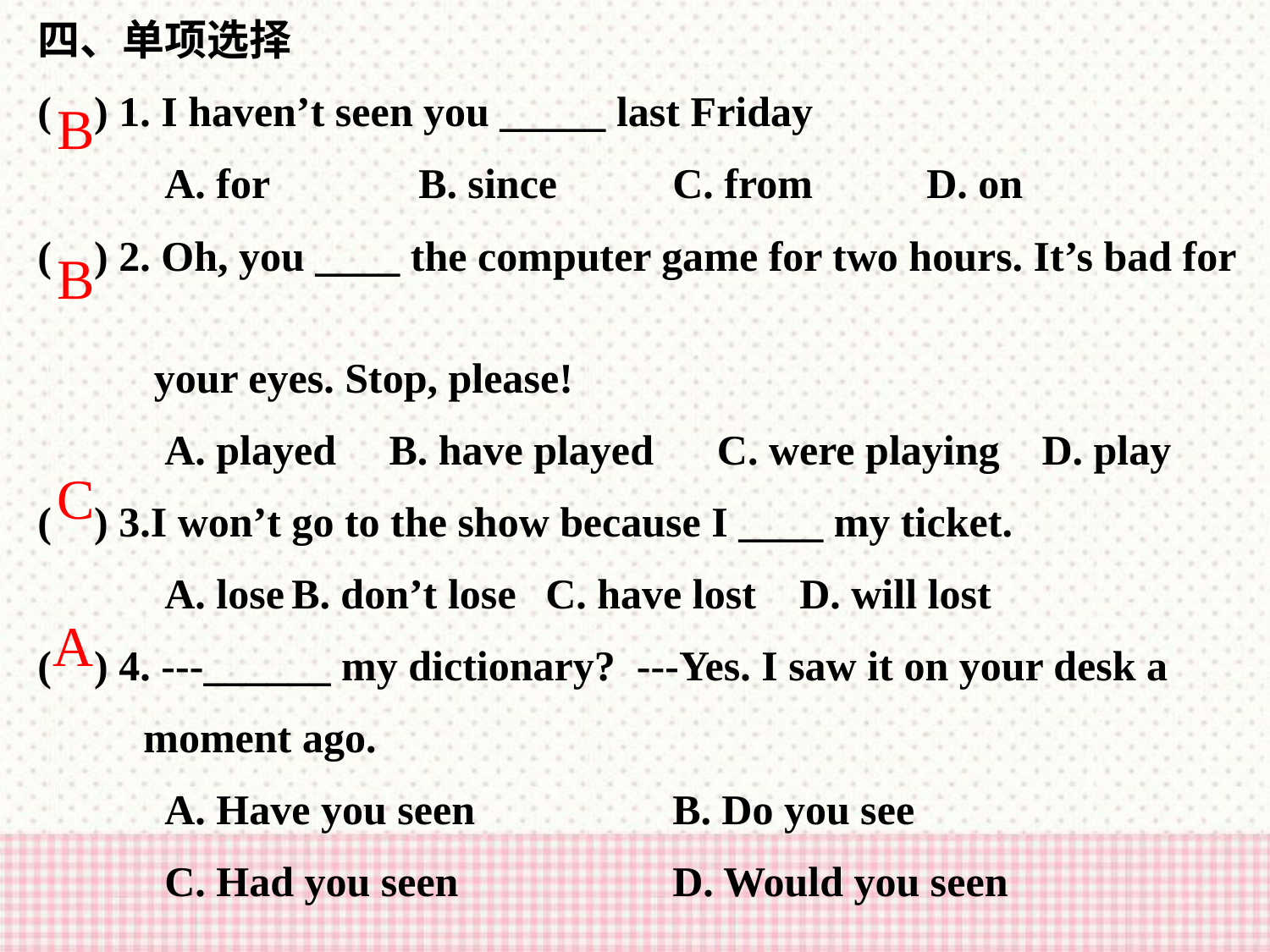

四、单项选择
(    ) 1. I haven’t seen you _____ last Friday
	A. for		B. since	C. from	D. on
(    ) 2. Oh, you ____ the computer game for two hours. It’s bad for
           your eyes. Stop, please!
	A. played     B. have played      C. were playing    D. play
(    ) 3.I won’t go to the show because I ____ my ticket.
	A. lose	B. don’t lose	C. have lost	D. will lost
(    ) 4. ---______ my dictionary?  ---Yes. I saw it on your desk a
          moment ago.
	A. Have you seen		B. Do you see
	C. Had you seen   		D. Would you seen
B
B
C
A